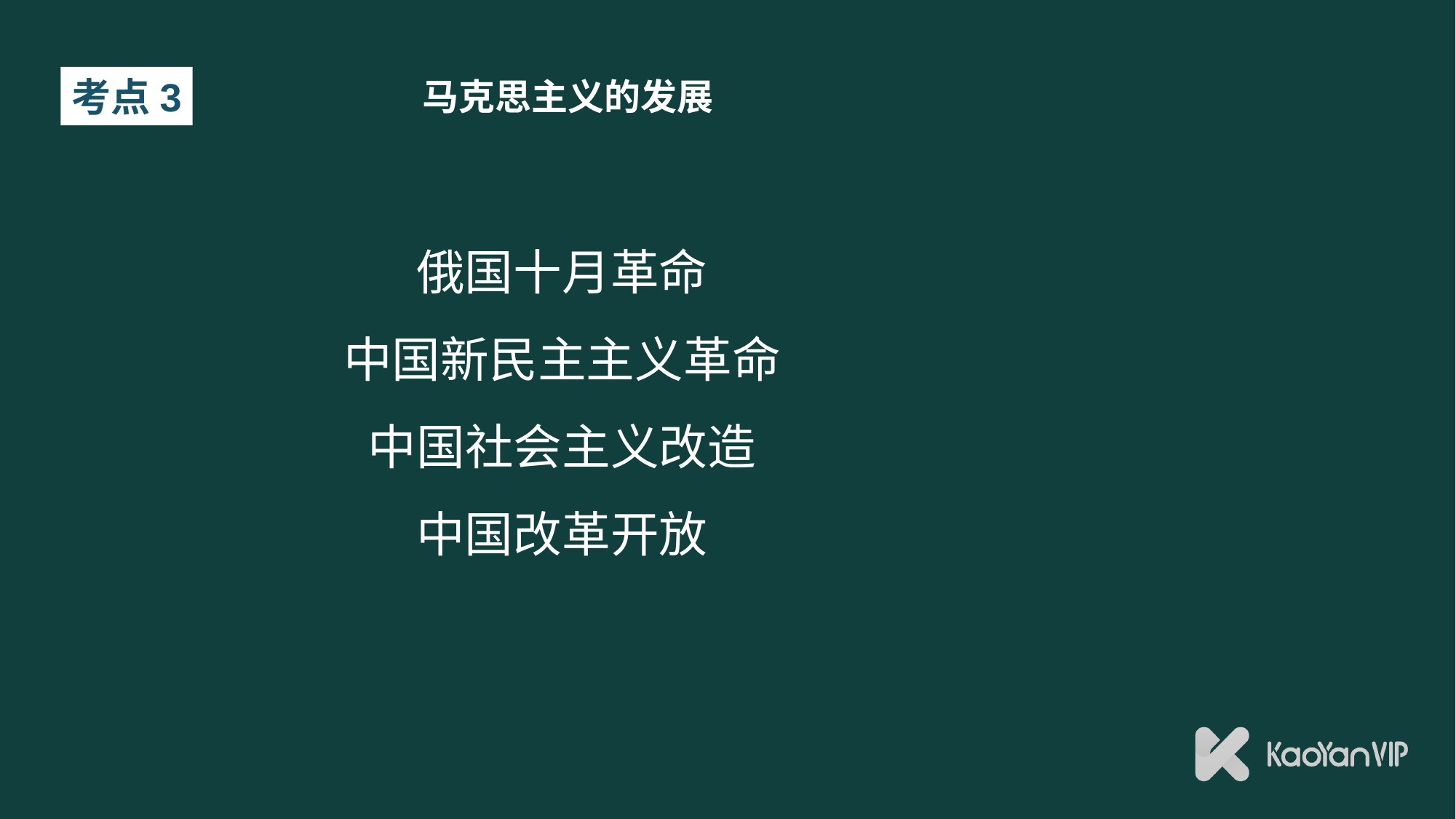

# 马克思主义的发展
考点3
俄国十月革命
中国新民主主义革命
中国社会主义改造
中国改革开放